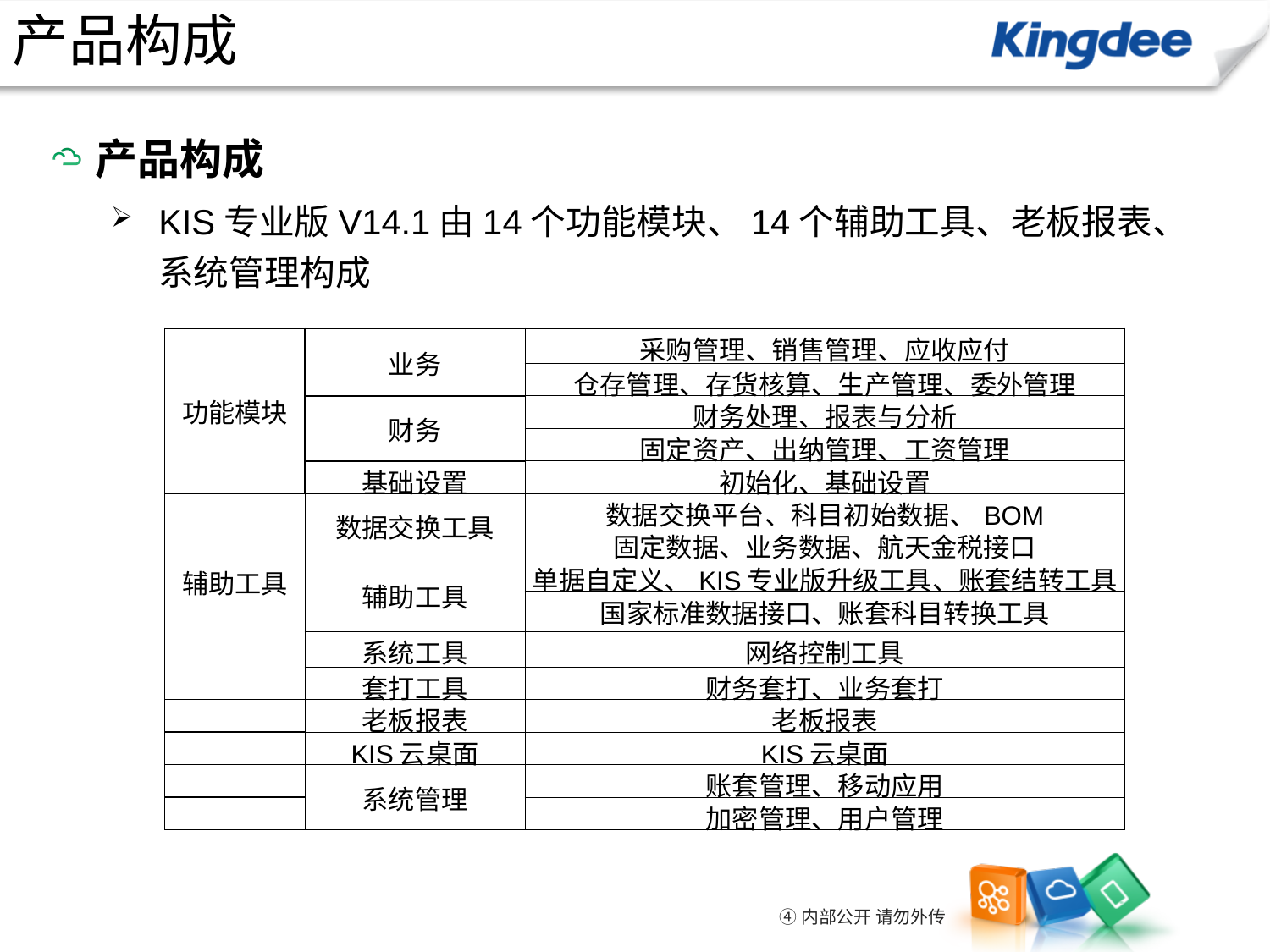

产品构成
产品构成
KIS专业版V14.1由14个功能模块、14个辅助工具、老板报表、系统管理构成

| 功能模块 | 业务 | 采购管理、销售管理、应收应付 |
| --- | --- | --- |
|  |  | 仓存管理、存货核算、生产管理、委外管理 |
|  | 财务 | 财务处理、报表与分析 |
|  |  | 固定资产、出纳管理、工资管理 |
|  | 基础设置 | 初始化、基础设置 |
| 辅助工具 | 数据交换工具 | 数据交换平台、科目初始数据、BOM |
|  |  | 固定数据、业务数据、航天金税接口 |
|  | 辅助工具 | 单据自定义、KIS专业版升级工具、账套结转工具 |
|  |  | 国家标准数据接口、账套科目转换工具 |
|  | 系统工具 | 网络控制工具 |
|  | 套打工具 | 财务套打、业务套打 |
|  | 老板报表 | 老板报表 |
|  | KIS云桌面 | KIS云桌面 |
|  | 系统管理 | 账套管理、移动应用 |
|  |  | 加密管理、用户管理 |